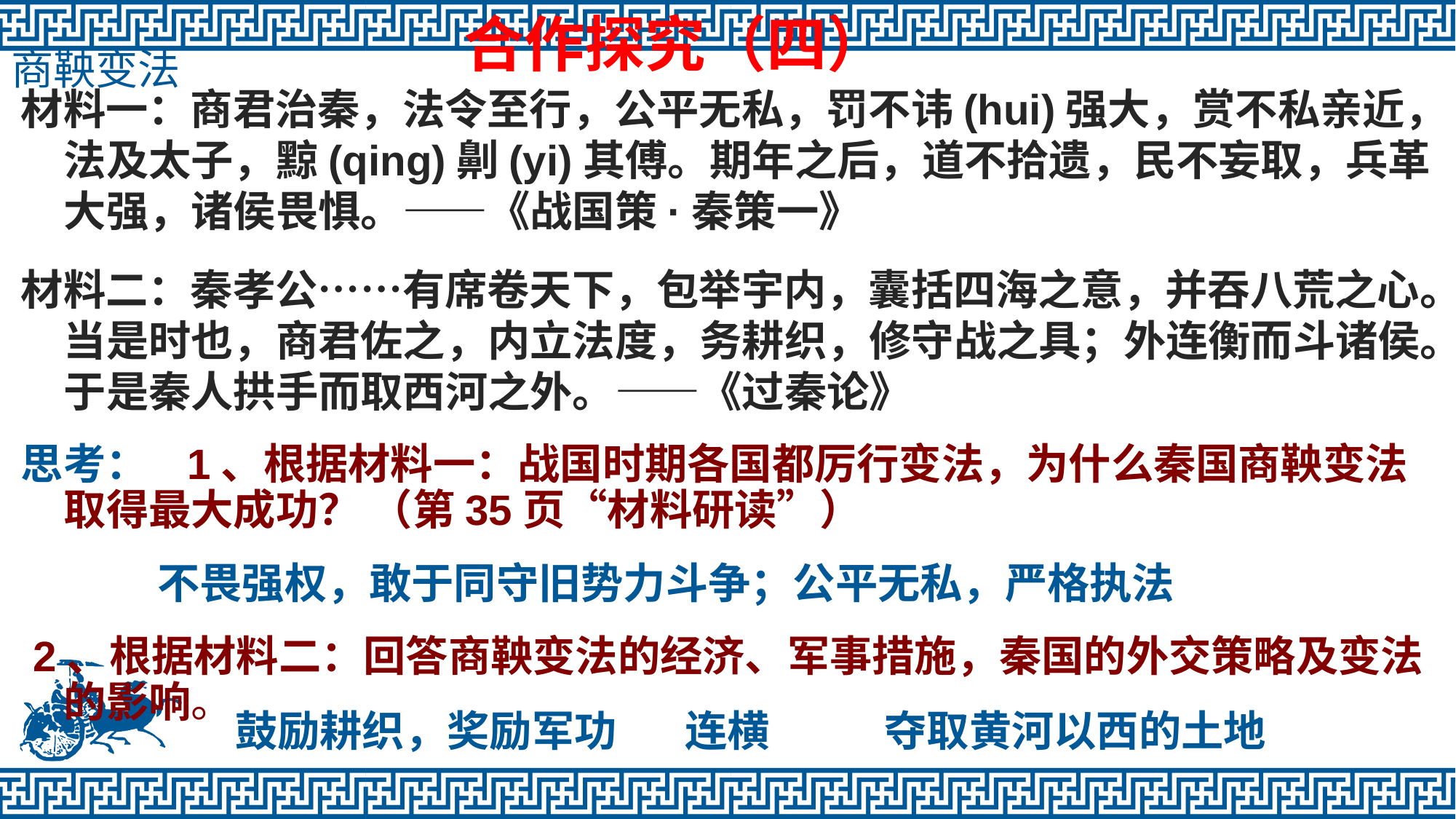

# 合作探究（四）
商鞅变法
材料一：商君治秦，法令至行，公平无私，罚不讳(hui)强大，赏不私亲近，法及太子，黥(qing)劓(yi)其傅。期年之后，道不拾遗，民不妄取，兵革大强，诸侯畏惧。——《战国策·秦策一》
材料二：秦孝公……有席卷天下，包举宇内，囊括四海之意，并吞八荒之心。当是时也，商君佐之，内立法度，务耕织，修守战之具；外连衡而斗诸侯。于是秦人拱手而取西河之外。——《过秦论》
思考：   1、根据材料一：战国时期各国都厉行变法，为什么秦国商鞅变法取得最大成功？ （第35页“材料研读”）

 2、根据材料二：回答商鞅变法的经济、军事措施，秦国的外交策略及变法的影响。
不畏强权，敢于同守旧势力斗争；公平无私，严格执法
鼓励耕织，奖励军功
连横
夺取黄河以西的土地